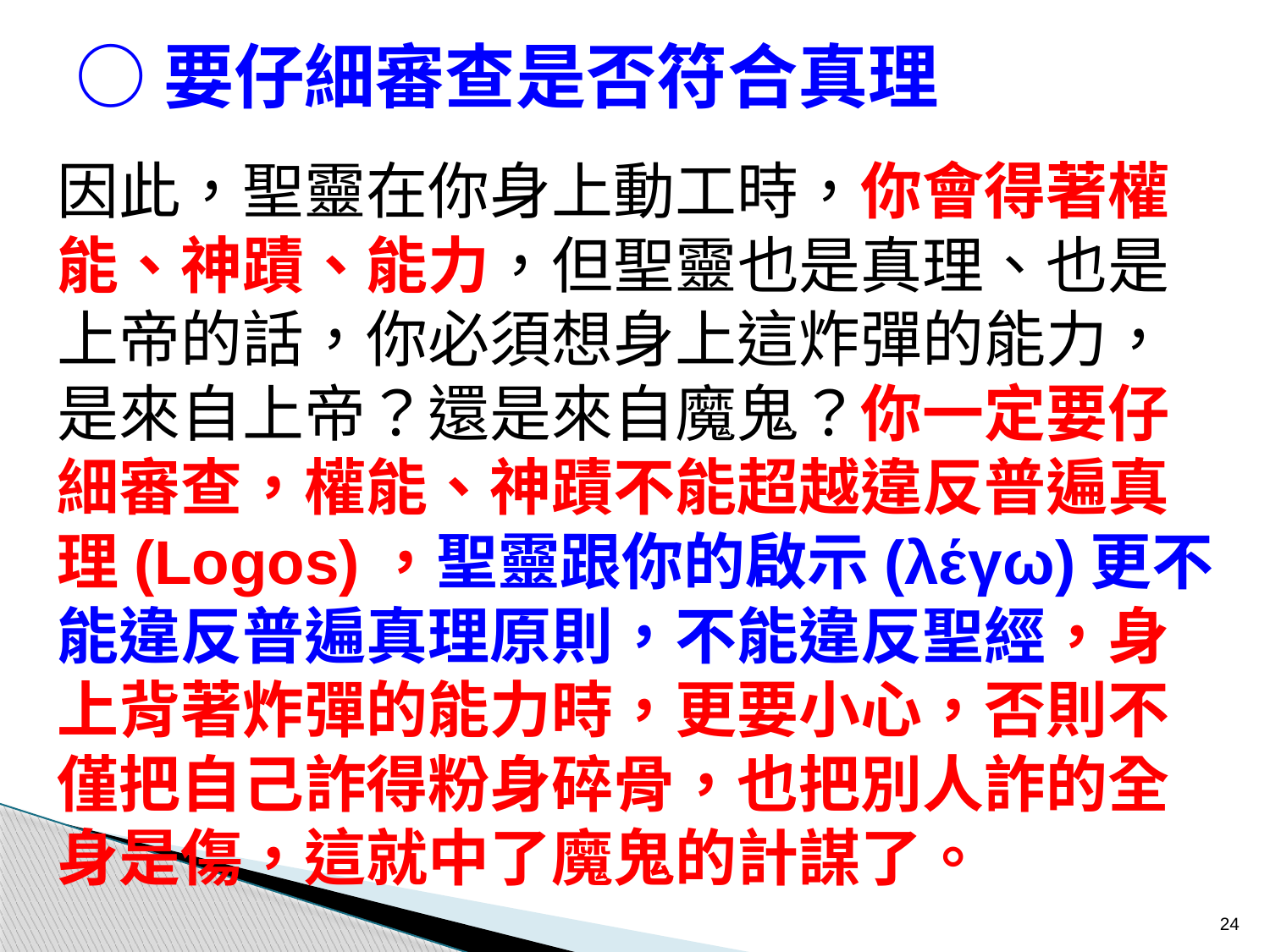

○要仔細審查是否符合真理
因此，聖靈在你身上動工時，你會得著權能、神蹟、能力，但聖靈也是真理、也是上帝的話，你必須想身上這炸彈的能力，是來自上帝？還是來自魔鬼？你一定要仔細審查，權能、神蹟不能超越違反普遍真理(Logos)，聖靈跟你的啟示(λέγω)更不能違反普遍真理原則，不能違反聖經，身上背著炸彈的能力時，更要小心，否則不僅把自己詐得粉身碎骨，也把別人詐的全身是傷，這就中了魔鬼的計謀了。
24